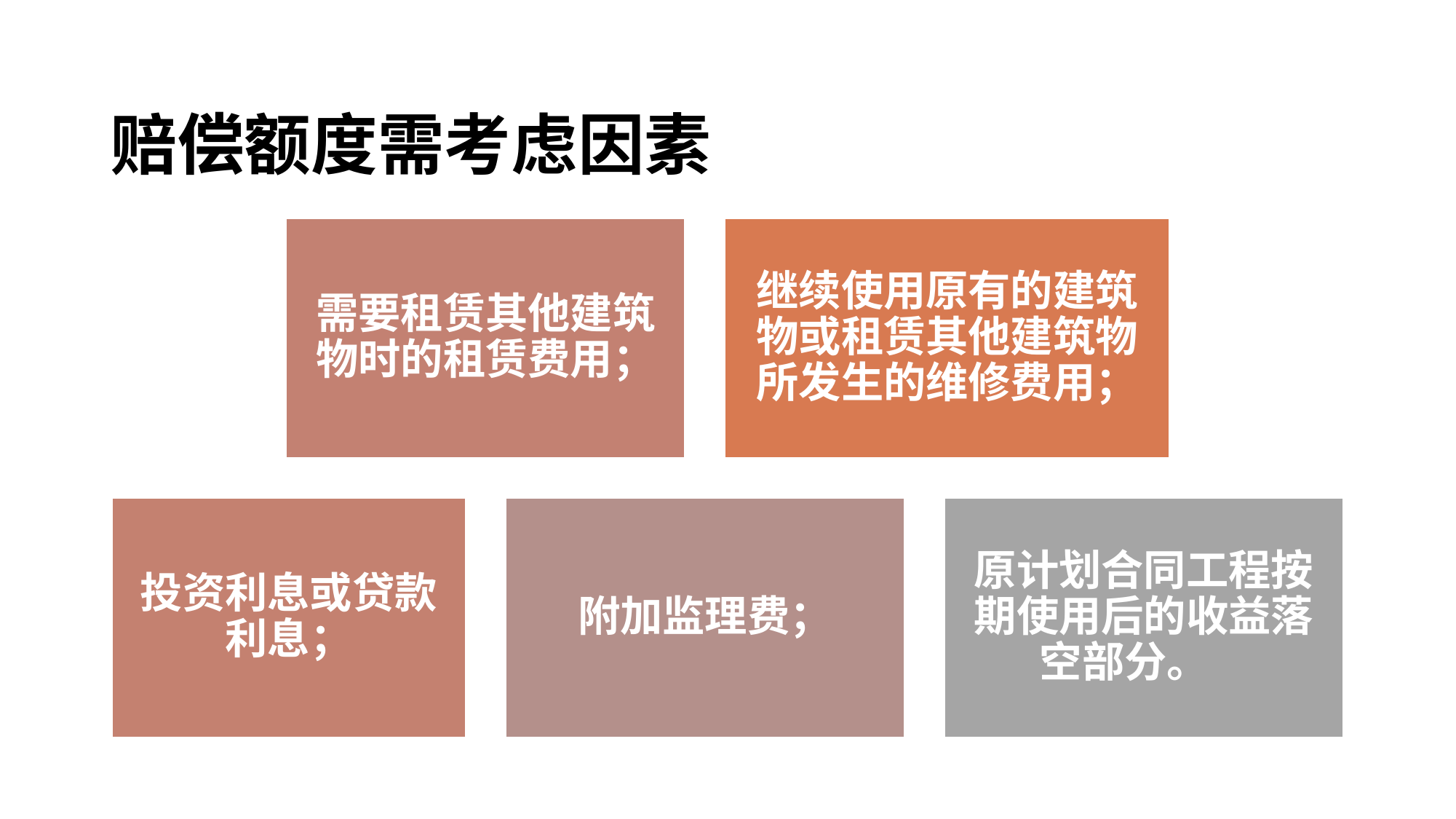

# 赔偿额度需考虑因素
需要租赁其他建筑物时的租赁费用；
继续使用原有的建筑物或租赁其他建筑物所发生的维修费用；
投资利息或贷款利息；
附加监理费；
原计划合同工程按期使用后的收益落空部分。